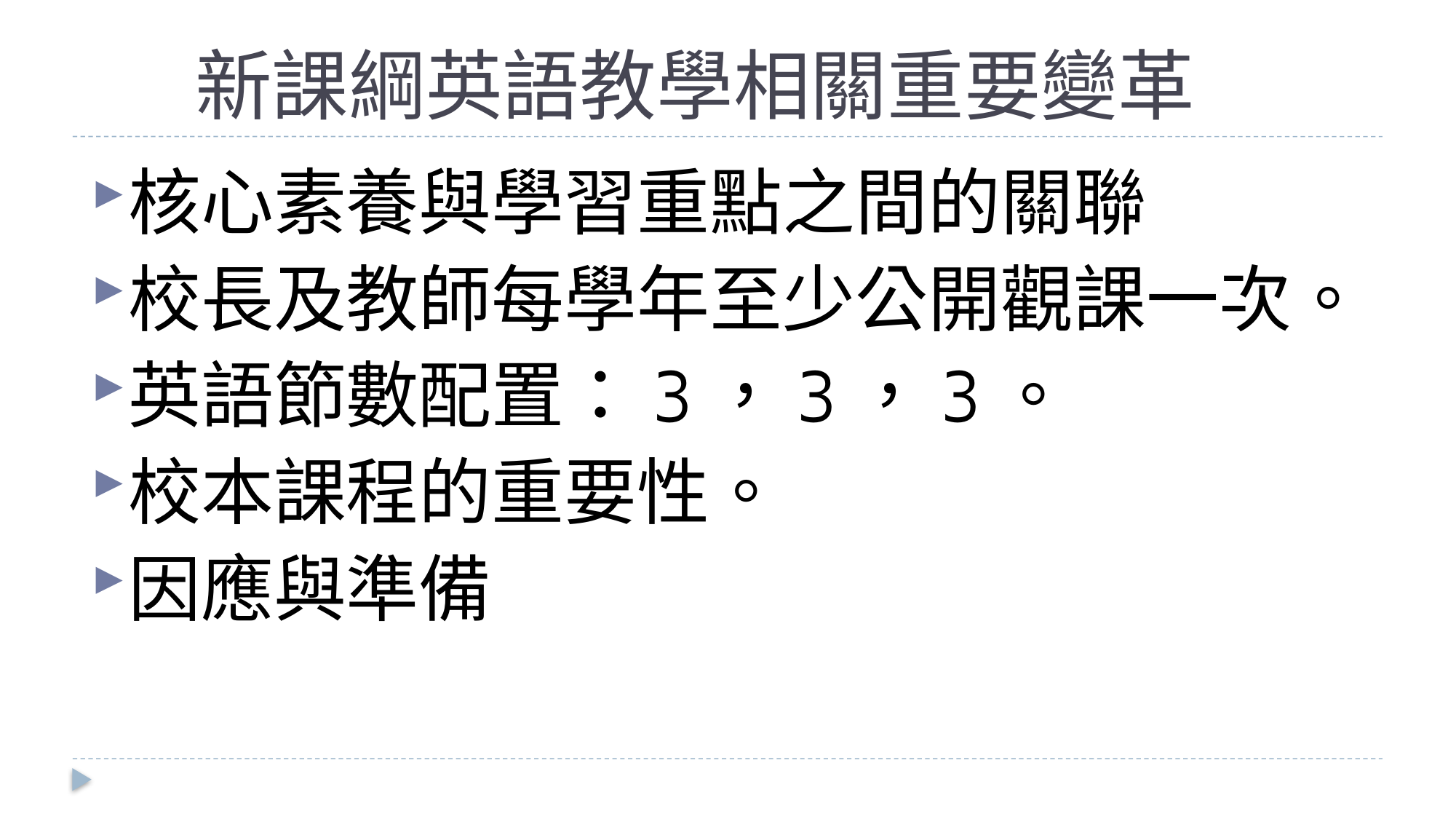

# 新課綱英語教學相關重要變革
核心素養與學習重點之間的關聯
校長及教師每學年至少公開觀課一次。
英語節數配置：3，3，3。
校本課程的重要性。
因應與準備